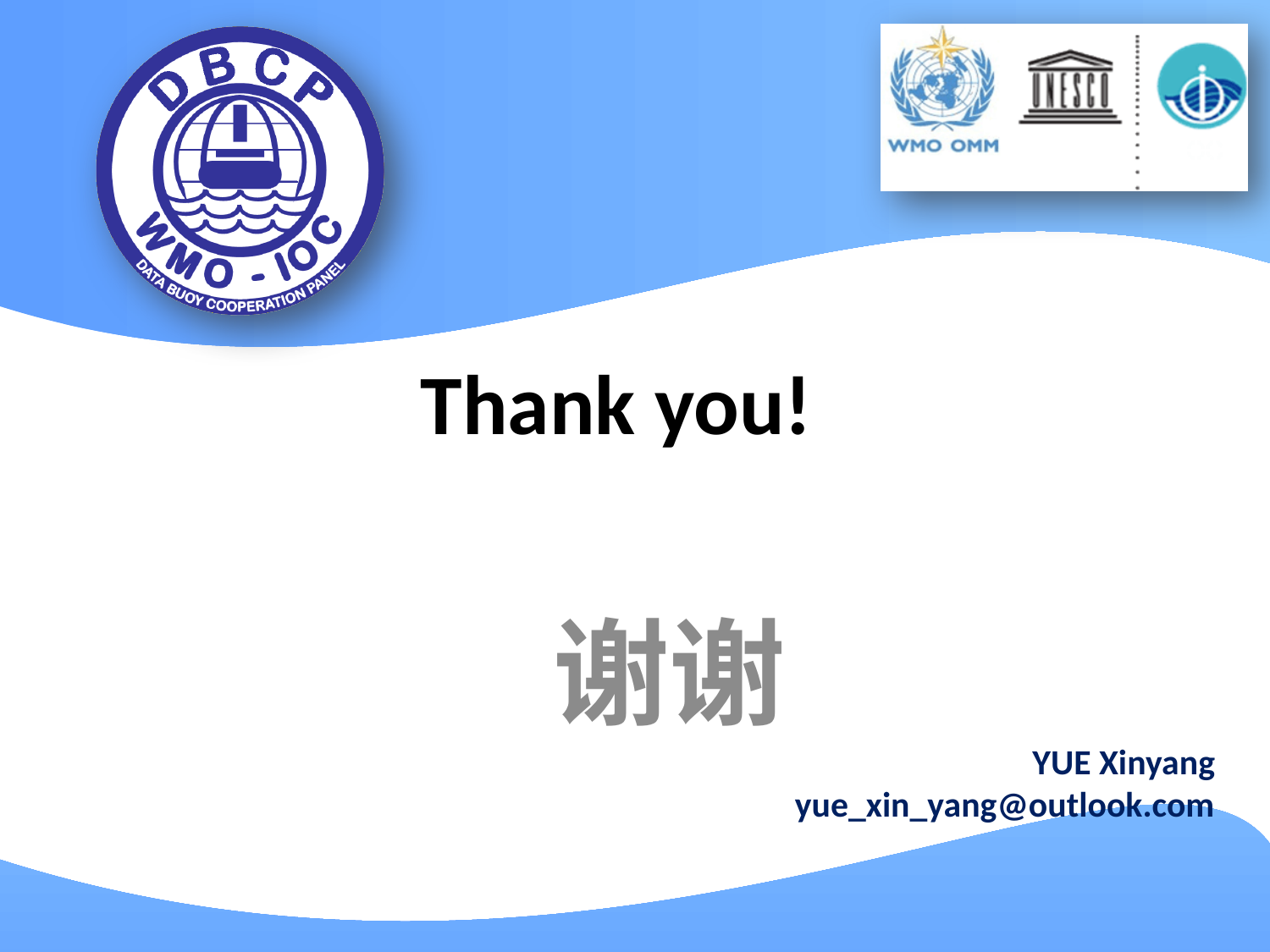

# Thank you!
谢谢
YUE Xinyang
yue_xin_yang@outlook.com